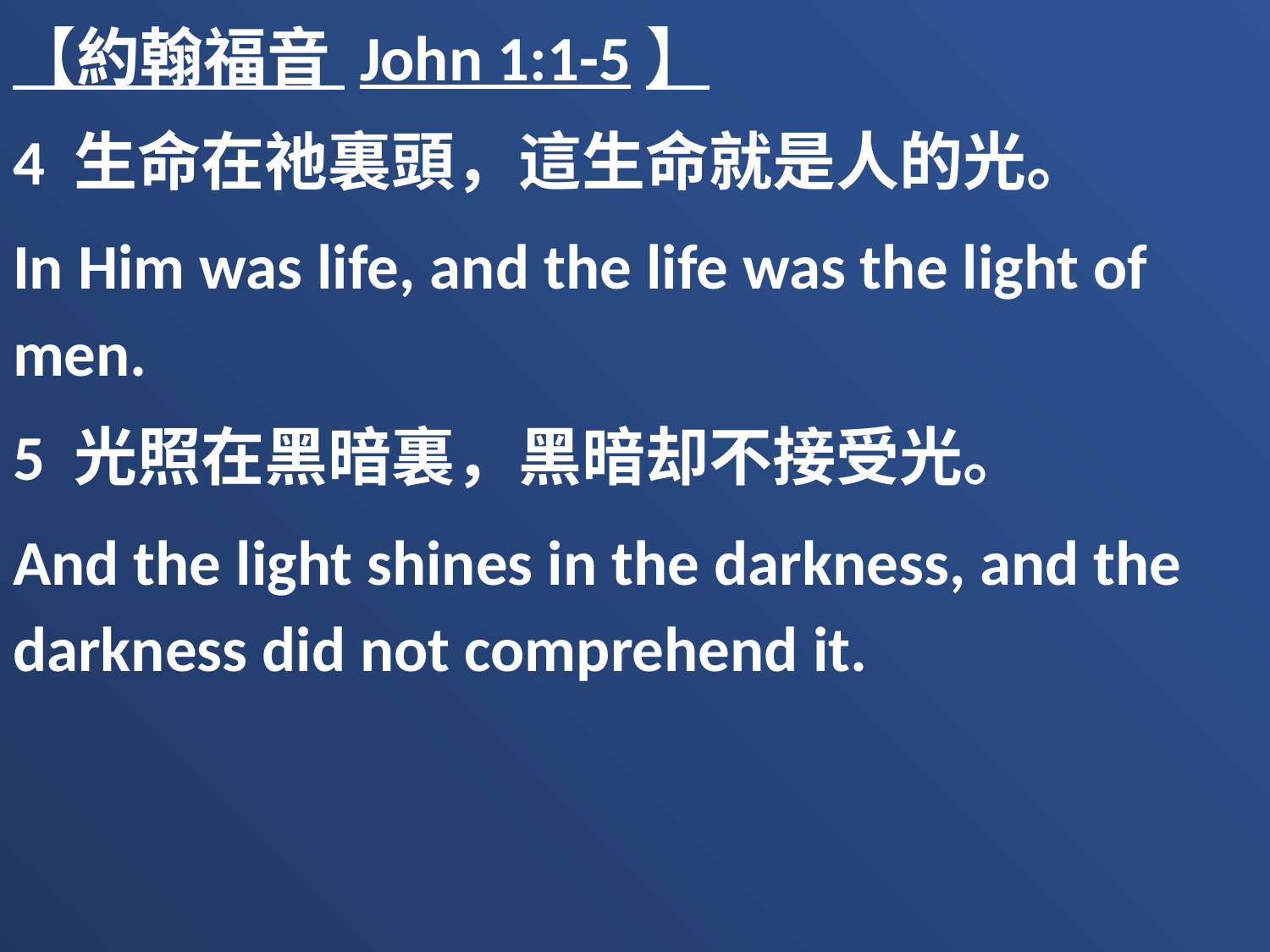

【約翰福音 John 1:1-5】
4 生命在祂裏頭，這生命就是人的光。
In Him was life, and the life was the light of men.
5 光照在黑暗裏，黑暗却不接受光。
And the light shines in the darkness, and the darkness did not comprehend it.